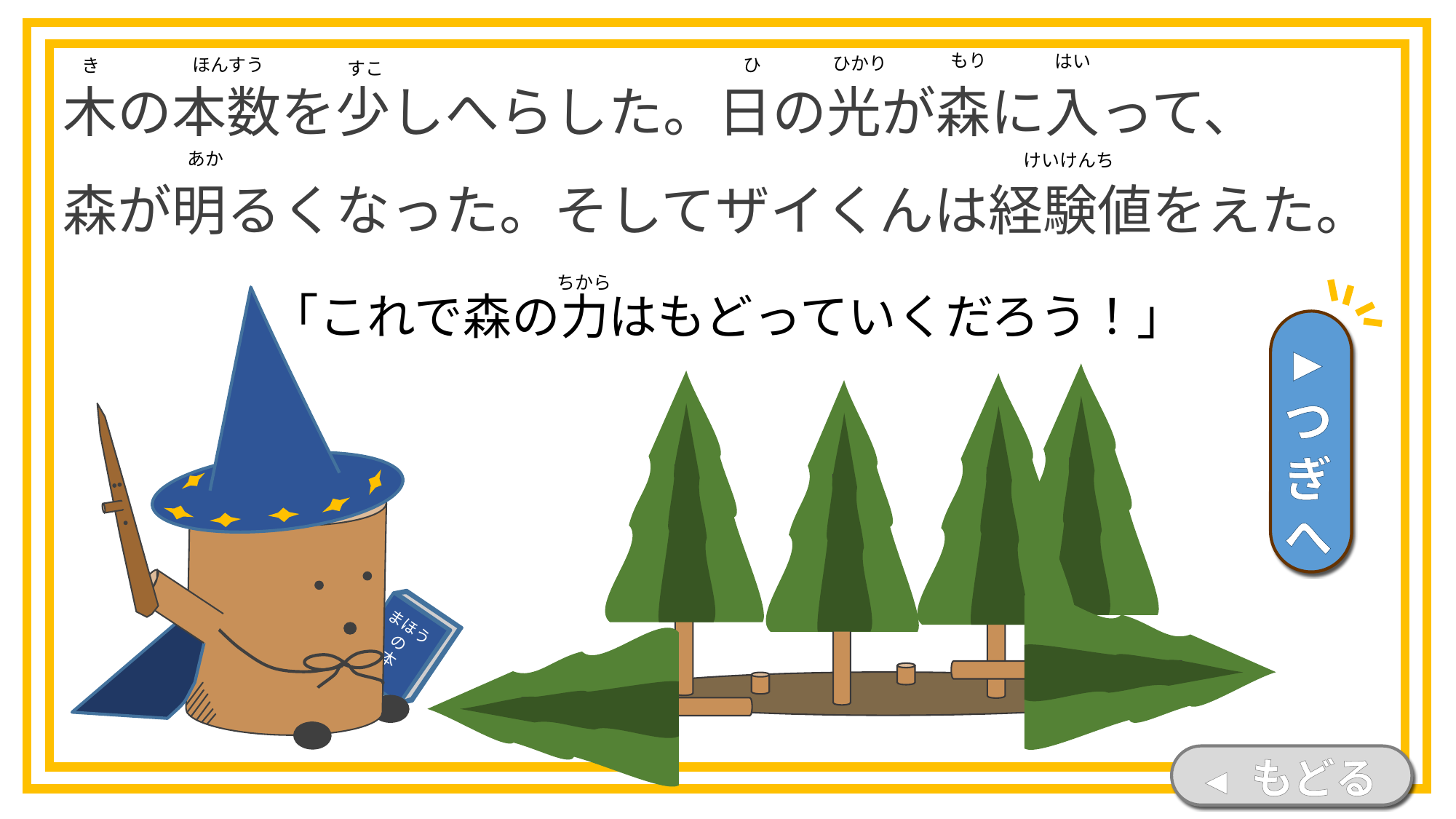

木の本数を少しへらした。日の光が森に入って、
森が明るくなった。そしてザイくんは経験値をえた。

もり
はい
ひかり
ひ
ほんすう
き
すこ
あか
けいけんち
ちから
「これで森の力はもどっていくだろう！」

まほう
の
本

►つぎへ

◄ もどる